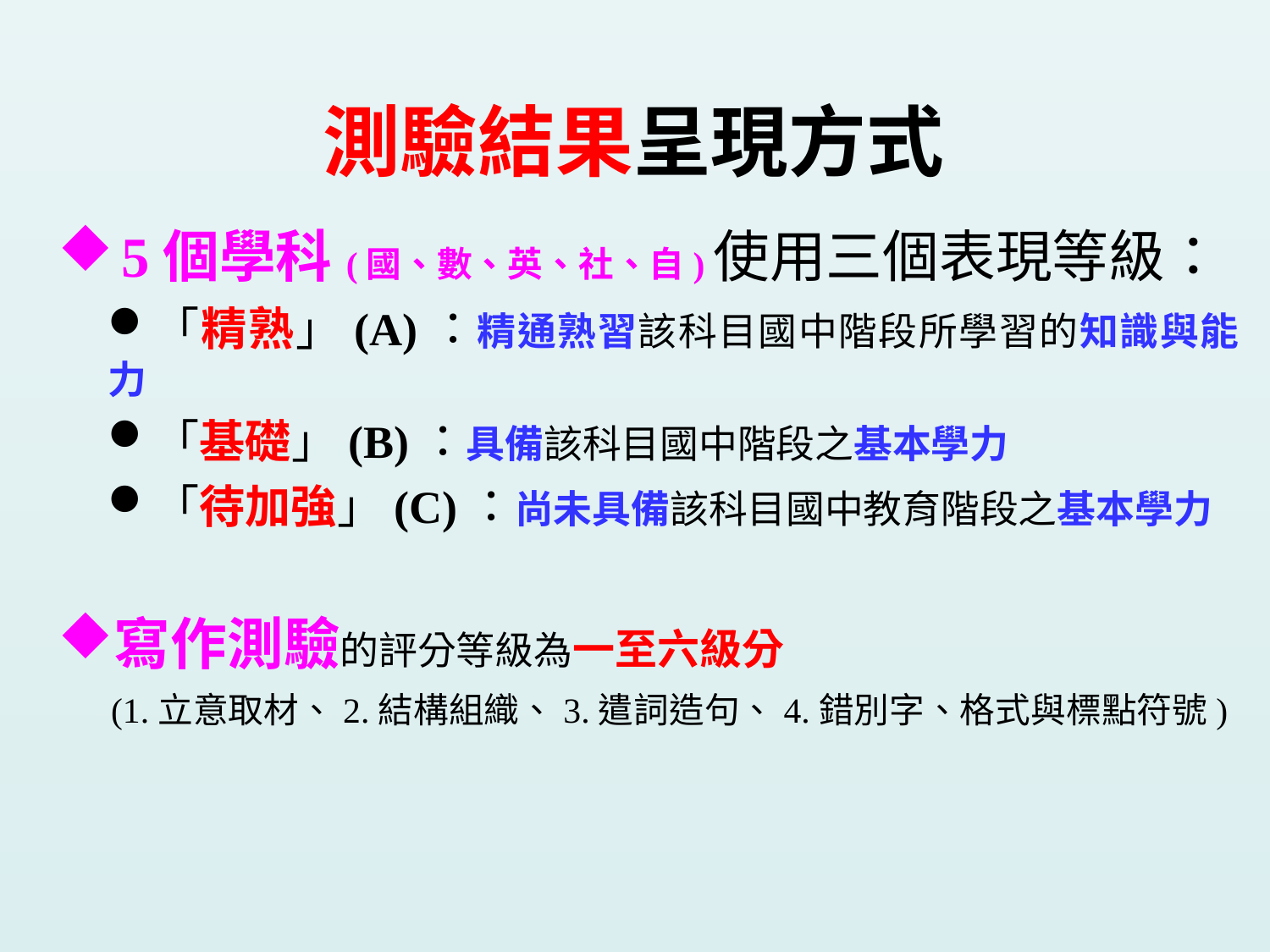

# 測驗結果呈現方式
5個學科(國、數、英、社、自)使用三個表現等級：
「精熟」(A)：精通熟習該科目國中階段所學習的知識與能力
「基礎」(B)：具備該科目國中階段之基本學力
「待加強」(C)：尚未具備該科目國中教育階段之基本學力

寫作測驗的評分等級為一至六級分
      (1.立意取材、2.結構組織、3.遣詞造句、4.錯別字、格式與標點符號)